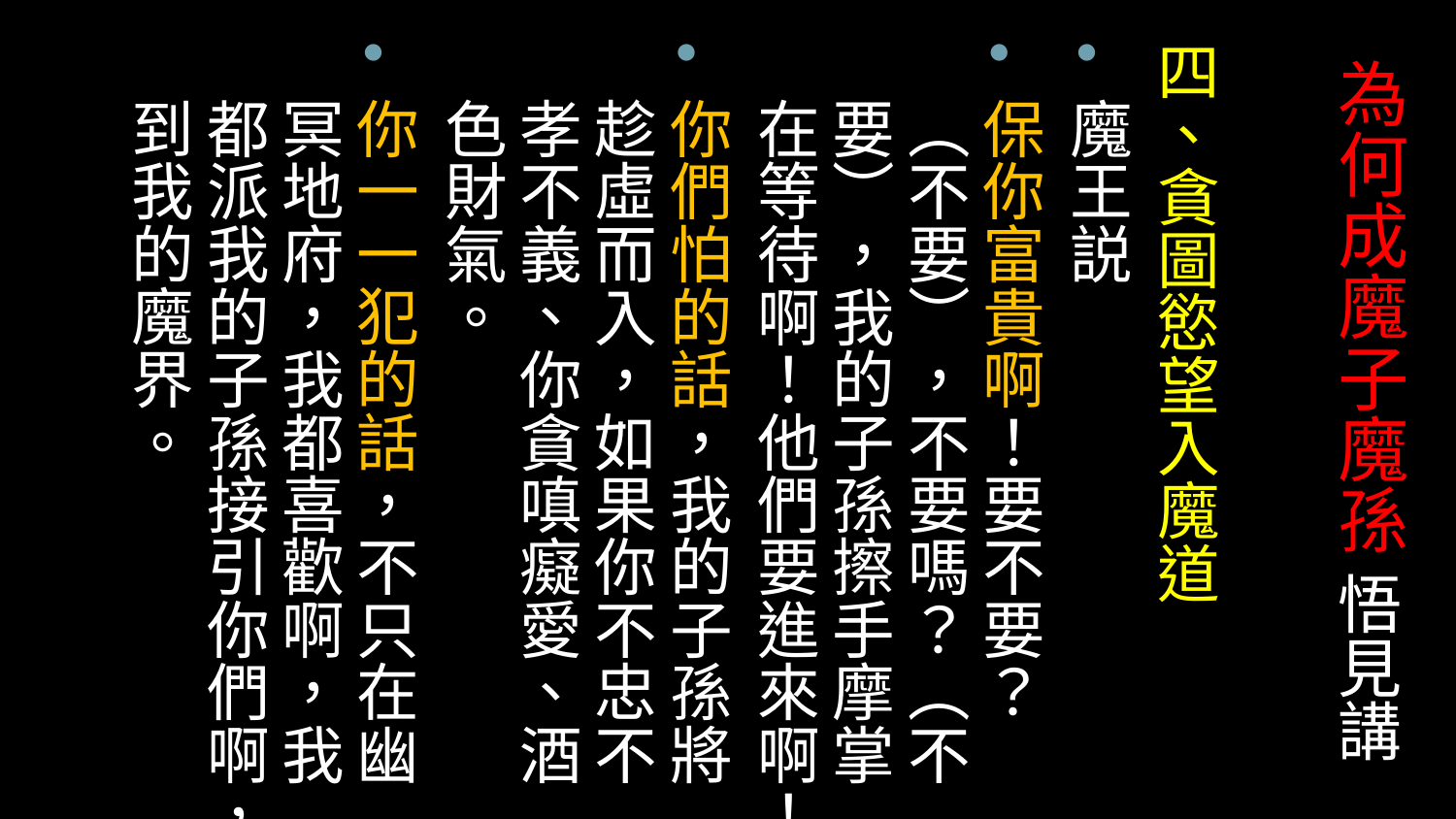

四、貪圖慾望入魔道
魔王説
保你富貴啊！要不要？（不要），不要嗎？（不要），我的子孫擦手摩掌在等待啊！他們要進來啊！
你們怕的話，我的子孫將趁虛而入，如果你不忠不孝不義、你貪嗔癡愛、酒色財氣。
你一一犯的話，不只在幽冥地府，我都喜歡啊，我都派我的子孫接引你們啊，到我的魔界。

# 為何成魔子魔孫 悟見講